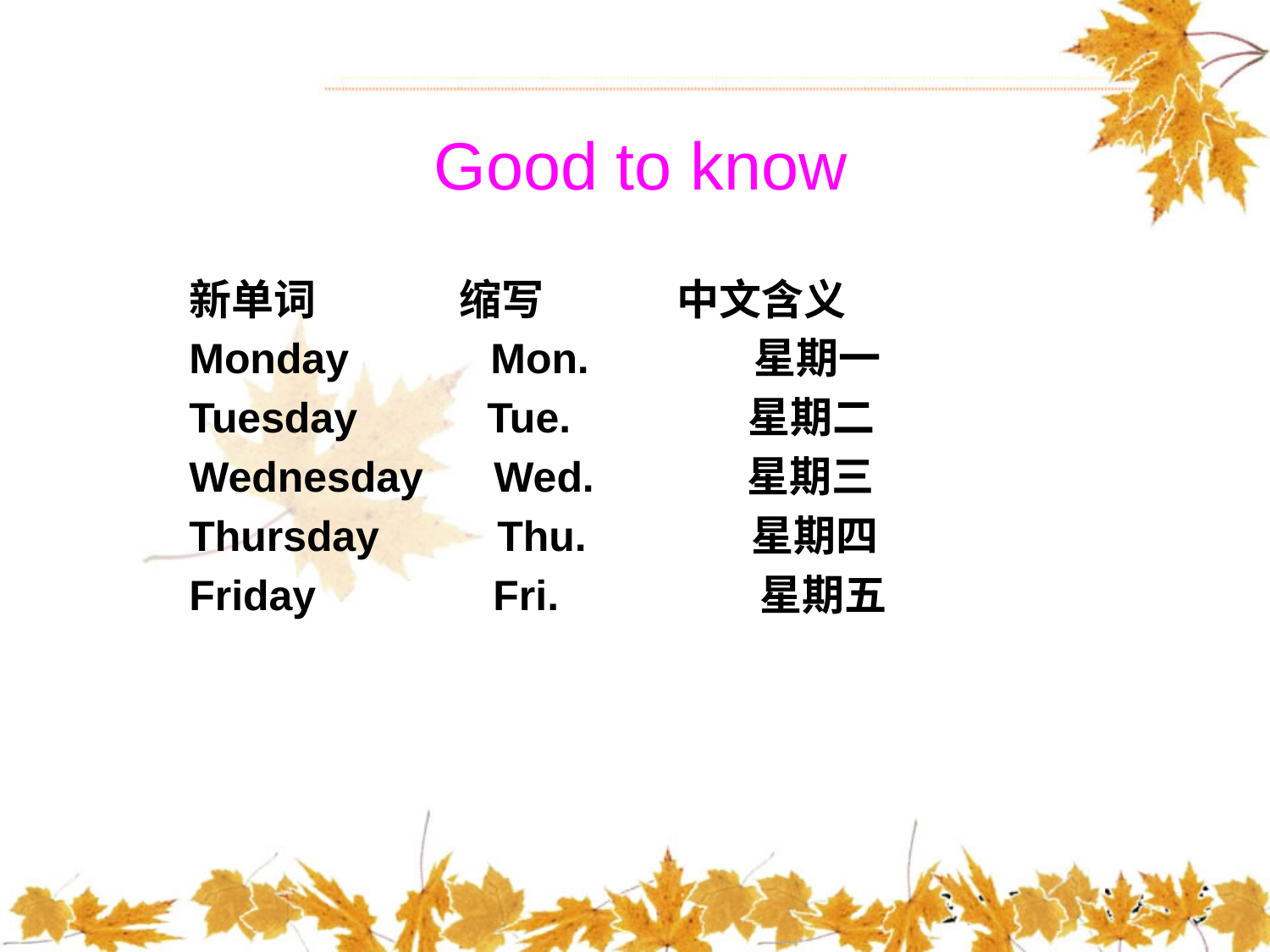

Good to know
新单词               缩写              中文含义
Monday            Mon.             星期一
Tuesday           Tue.              星期二
Wednesday      Wed.            星期三
Thursday          Thu.             星期四
Friday               Fri.                星期五